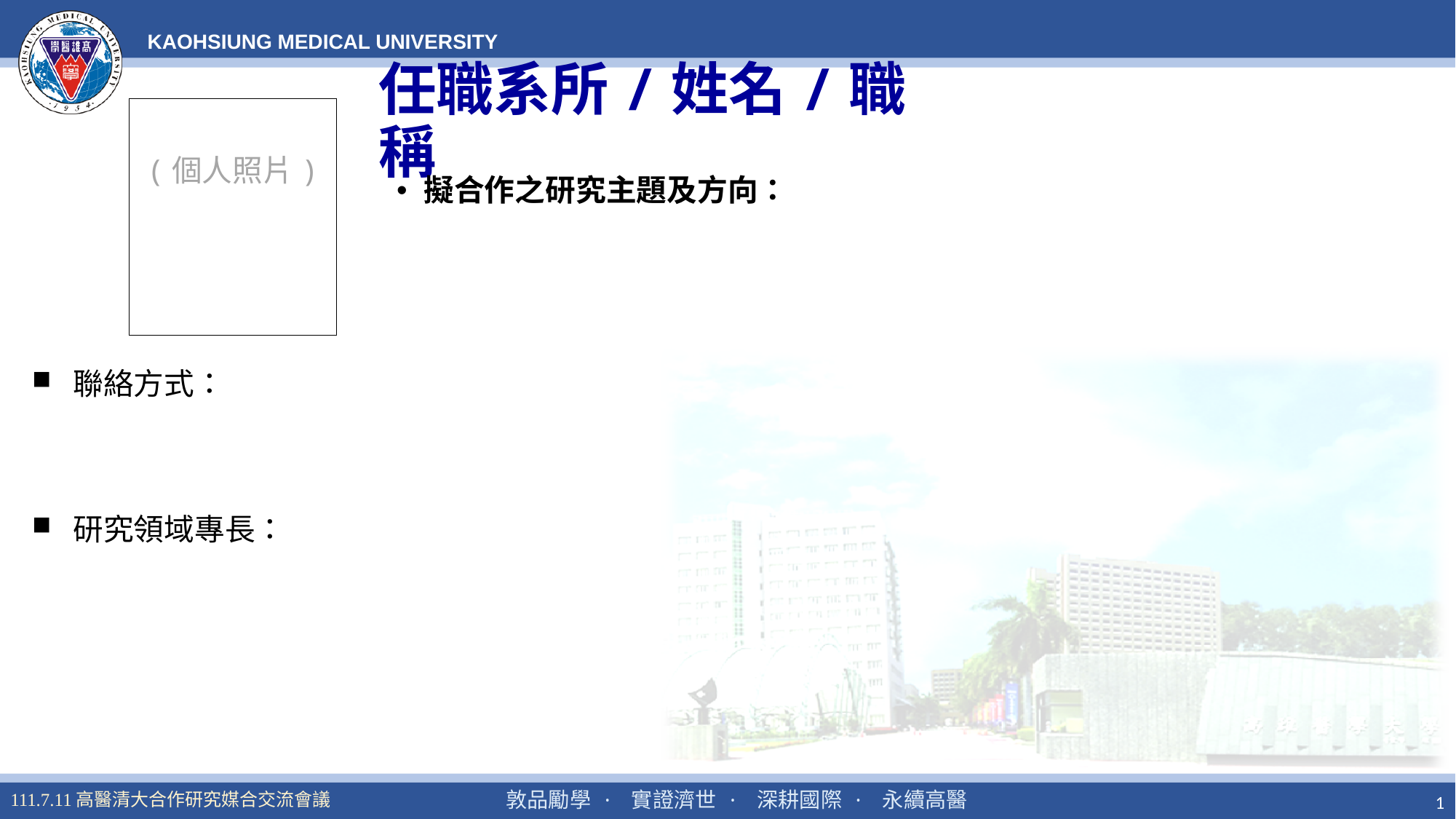

任職系所/姓名/職稱

(個人照片)
擬合作之研究主題及方向：

聯絡方式：

研究領域專長：